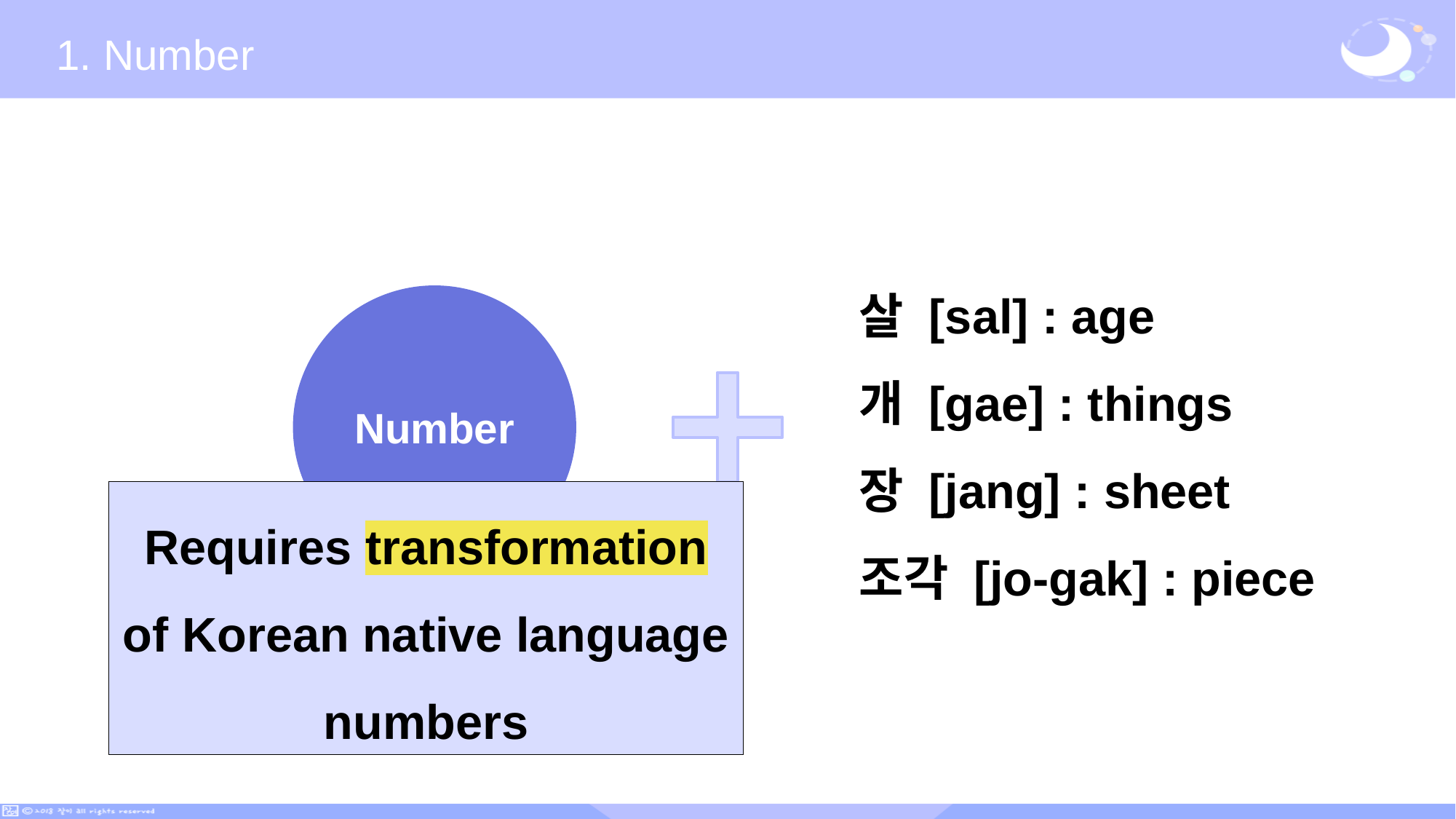

1. Number
살 [sal] : age
개 [gae] : things
장 [jang] : sheet
조각 [jo-gak] : piece
Number

Requires transformation of Korean native language numbers